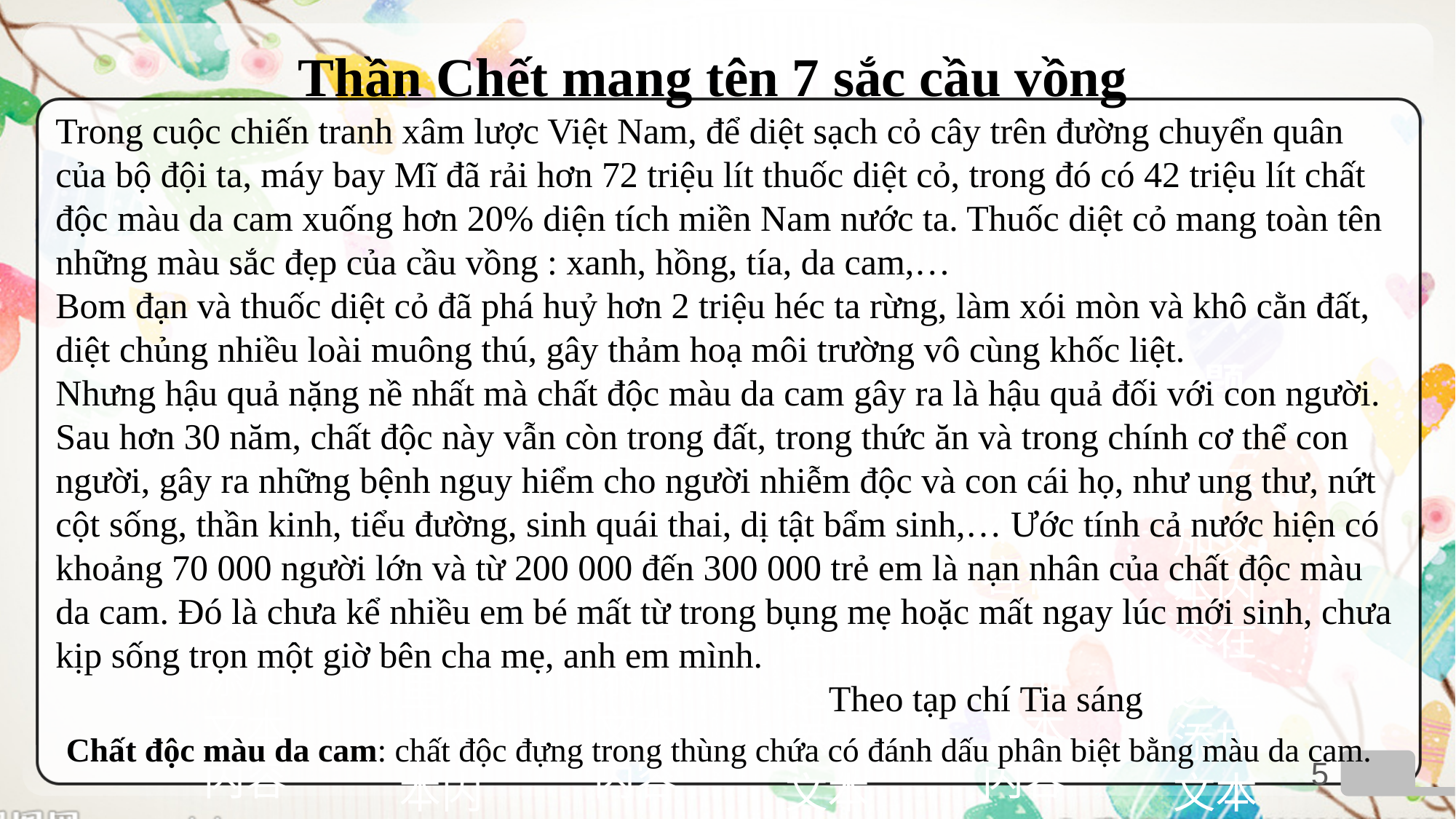

Thần Chết mang tên 7 sắc cầu vồng
Trong cuộc chiến tranh xâm lược Việt Nam, để diệt sạch cỏ cây trên đường chuyển quân của bộ đội ta, máy bay Mĩ đã rải hơn 72 triệu lít thuốc diệt cỏ, trong đó có 42 triệu lít chất độc màu da cam xuống hơn 20% diện tích miền Nam nước ta. Thuốc diệt cỏ mang toàn tên những màu sắc đẹp của cầu vồng : xanh, hồng, tía, da cam,…
Bom đạn và thuốc diệt cỏ đã phá huỷ hơn 2 triệu héc ta rừng, làm xói mòn và khô cằn đất, diệt chủng nhiều loài muông thú, gây thảm hoạ môi trường vô cùng khốc liệt.
Nhưng hậu quả nặng nề nhất mà chất độc màu da cam gây ra là hậu quả đối với con người. Sau hơn 30 năm, chất độc này vẫn còn trong đất, trong thức ăn và trong chính cơ thể con người, gây ra những bệnh nguy hiểm cho người nhiễm độc và con cái họ, như ung thư, nứt cột sống, thần kinh, tiểu đường, sinh quái thai, dị tật bẩm sinh,… Ước tính cả nước hiện có khoảng 70 000 người lớn và từ 200 000 đến 300 000 trẻ em là nạn nhân của chất độc màu da cam. Đó là chưa kể nhiều em bé mất từ trong bụng mẹ hoặc mất ngay lúc mới sinh, chưa kịp sống trọn một giờ bên cha mẹ, anh em mình.
                                                                                     Theo tạp chí Tia sáng
 Chất độc màu da cam: chất độc đựng trong thùng chứa có đánh dấu phân biệt bằng màu da cam.
标题1
标题3
标题5
在这里添加文本内容在这里添加文本内容

在这里添加文本内容在这里添加文本内容

在这里添加文本内容在这里添加文本内容

标题2
标题4
标题6
在这里添加文本容在这里添加文本内容

在这里添加文本内容在这里添加文本内容

在这里添加文本内容在这里添加文本内容